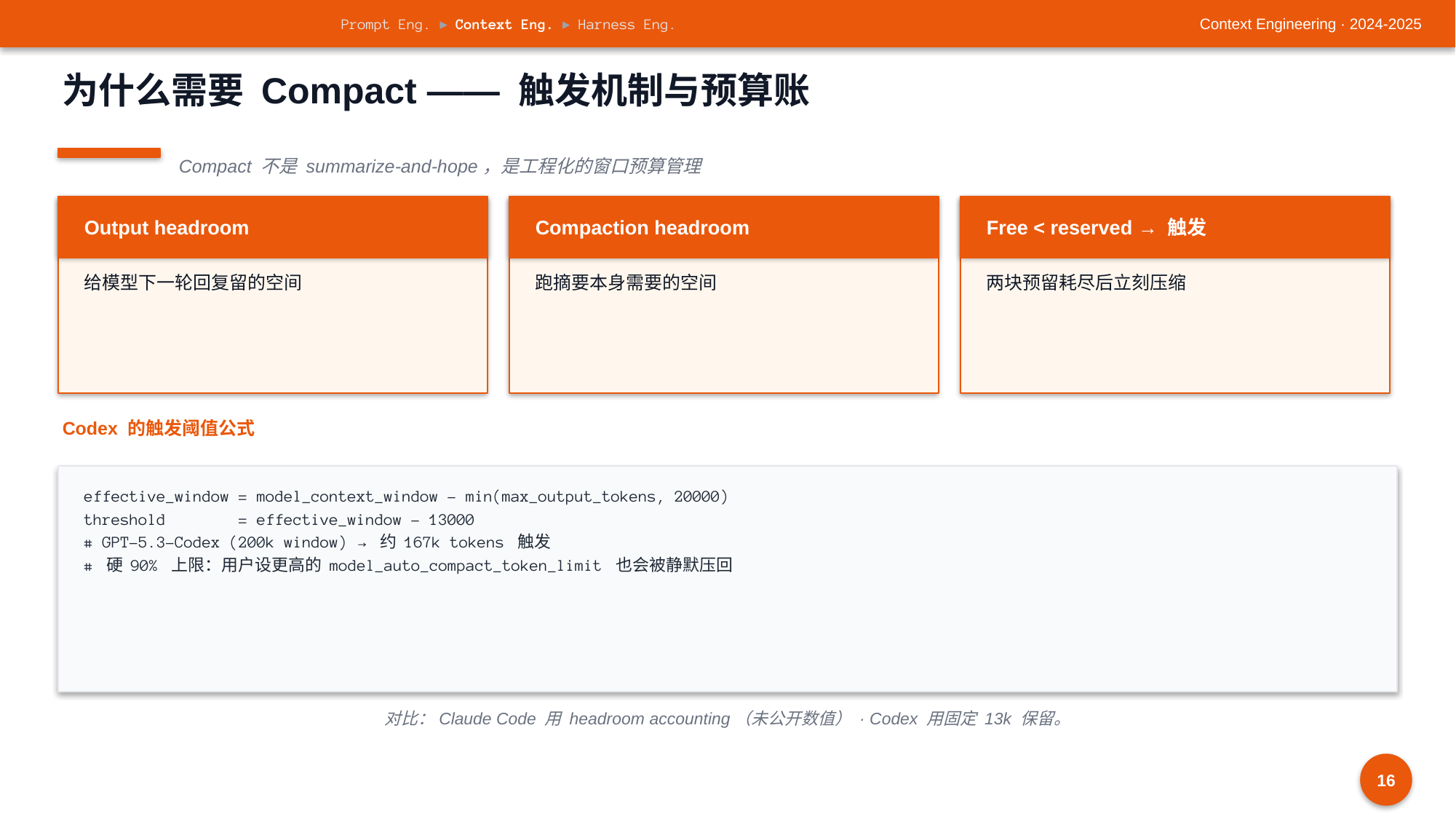

Prompt Eng.  ▸  Context Eng.  ▸  Harness Eng.
Context Engineering · 2024-2025
为什么需要 Compact —— 触发机制与预算账
Compact 不是 summarize-and-hope，是工程化的窗口预算管理

Output headroom

Compaction headroom

Free < reserved → 触发
给模型下一轮回复留的空间
跑摘要本身需要的空间
两块预留耗尽后立刻压缩
Codex 的触发阈值公式

effective_window = model_context_window − min(max_output_tokens, 20000)
threshold        = effective_window − 13000
# GPT-5.3-Codex (200k window) → 约 167k tokens 触发
# 硬 90% 上限：用户设更高的 model_auto_compact_token_limit 也会被静默压回
对比：Claude Code 用 headroom accounting（未公开数值） · Codex 用固定 13k 保留。

16